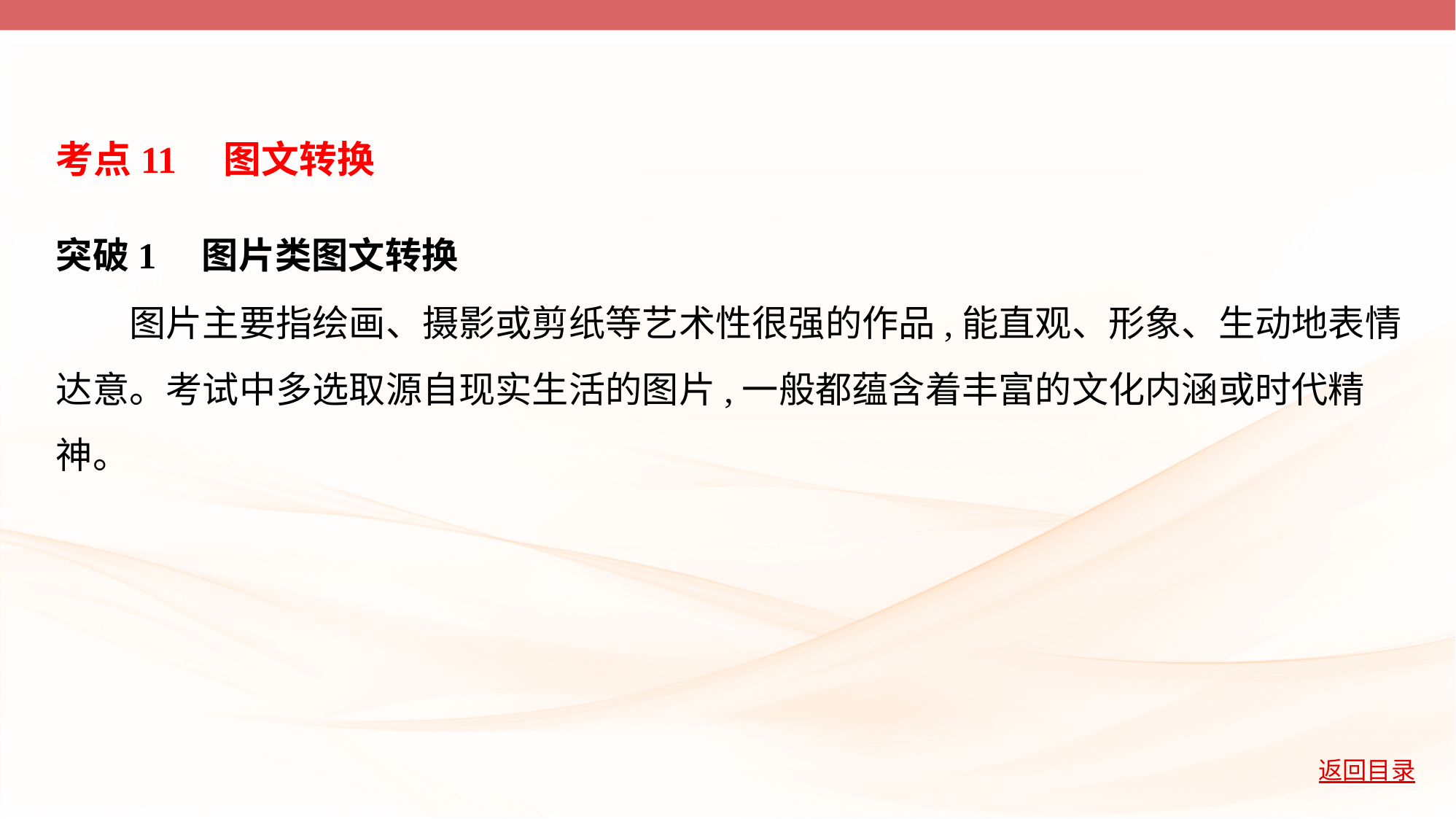

考点11　图文转换
突破1　图片类图文转换
　　图片主要指绘画、摄影或剪纸等艺术性很强的作品,能直观、形象、生动地表情
达意。考试中多选取源自现实生活的图片,一般都蕴含着丰富的文化内涵或时代精
神。